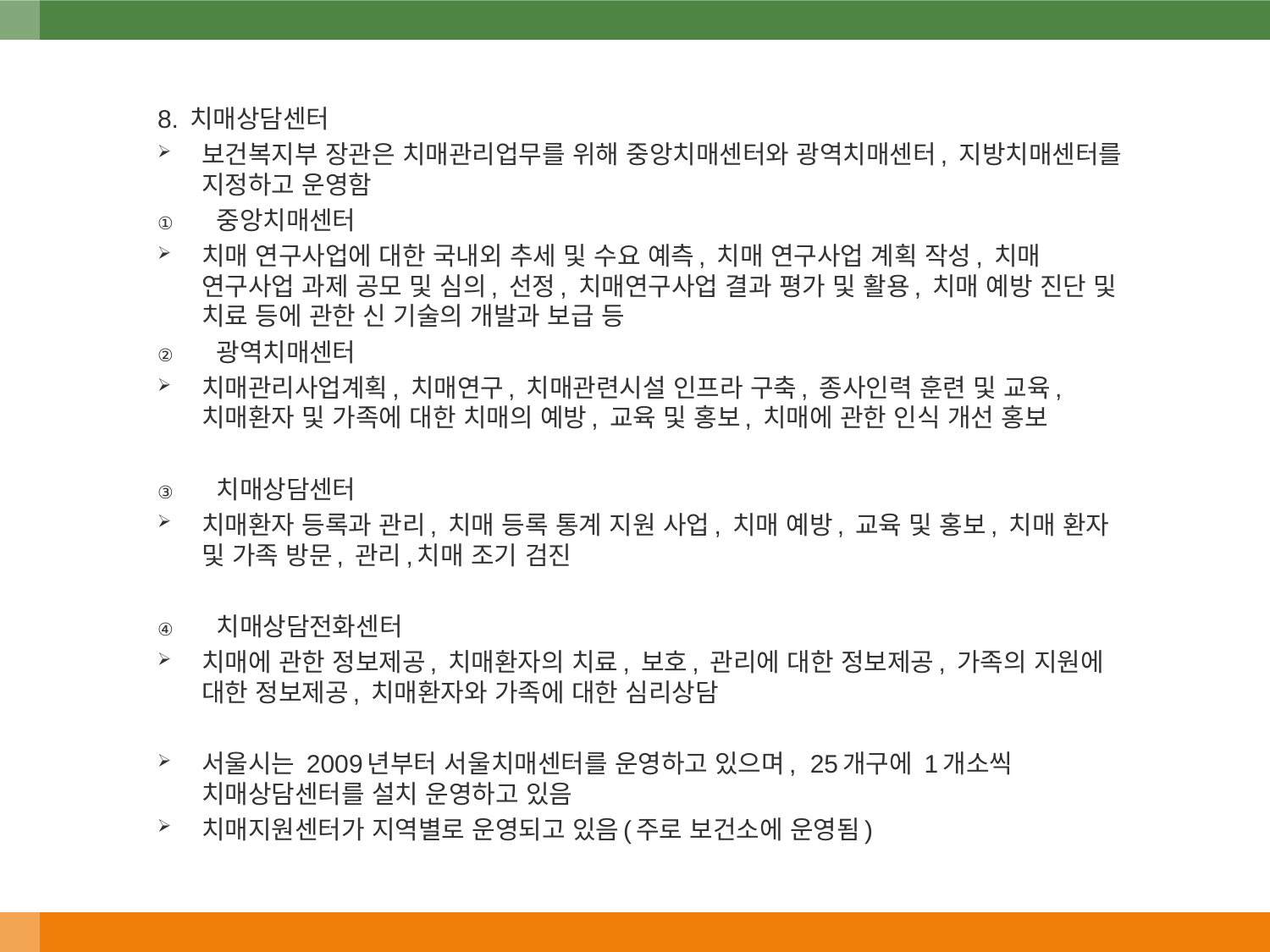

8. 치매상담센터
보건복지부 장관은 치매관리업무를 위해 중앙치매센터와 광역치매센터, 지방치매센터를 지정하고 운영함
중앙치매센터
치매 연구사업에 대한 국내외 추세 및 수요 예측, 치매 연구사업 계획 작성, 치매 연구사업 과제 공모 및 심의, 선정, 치매연구사업 결과 평가 및 활용, 치매 예방 진단 및 치료 등에 관한 신 기술의 개발과 보급 등
광역치매센터
치매관리사업계획, 치매연구, 치매관련시설 인프라 구축, 종사인력 훈련 및 교육, 치매환자 및 가족에 대한 치매의 예방, 교육 및 홍보, 치매에 관한 인식 개선 홍보

치매상담센터
치매환자 등록과 관리, 치매 등록 통계 지원 사업, 치매 예방, 교육 및 홍보, 치매 환자 및 가족 방문, 관리,치매 조기 검진

치매상담전화센터
치매에 관한 정보제공, 치매환자의 치료, 보호, 관리에 대한 정보제공, 가족의 지원에 대한 정보제공, 치매환자와 가족에 대한 심리상담

서울시는 2009년부터 서울치매센터를 운영하고 있으며,  25개구에 1개소씩 치매상담센터를 설치 운영하고 있음
치매지원센터가 지역별로 운영되고 있음(주로 보건소에 운영됨)